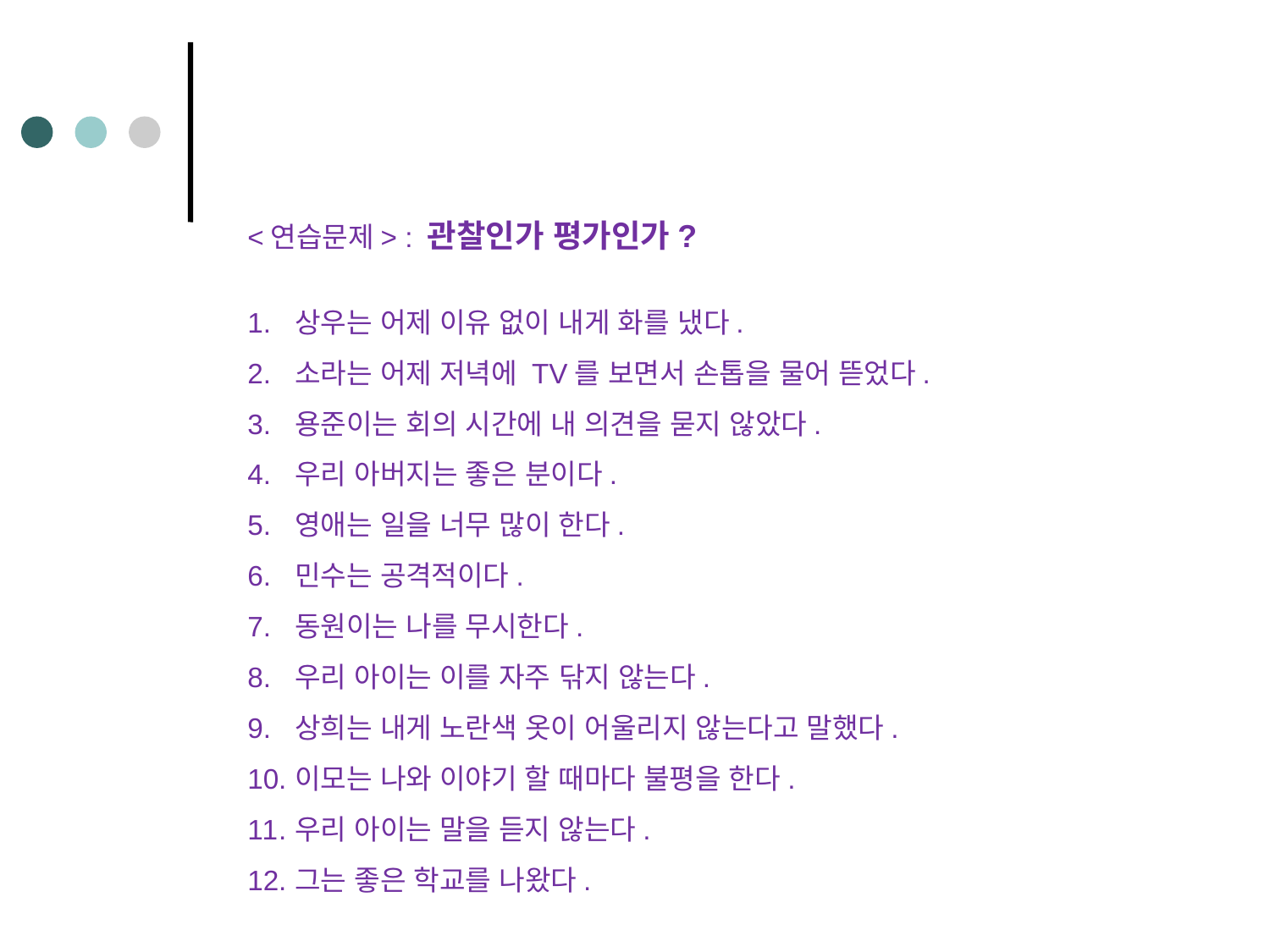

<연습문제> : 관찰인가 평가인가?

상우는 어제 이유 없이 내게 화를 냈다.
소라는 어제 저녁에 TV를 보면서 손톱을 물어 뜯었다.
용준이는 회의 시간에 내 의견을 묻지 않았다.
우리 아버지는 좋은 분이다.
영애는 일을 너무 많이 한다.
민수는 공격적이다.
동원이는 나를 무시한다.
우리 아이는 이를 자주 닦지 않는다.
상희는 내게 노란색 옷이 어울리지 않는다고 말했다.
이모는 나와 이야기 할 때마다 불평을 한다.
우리 아이는 말을 듣지 않는다.
그는 좋은 학교를 나왔다.